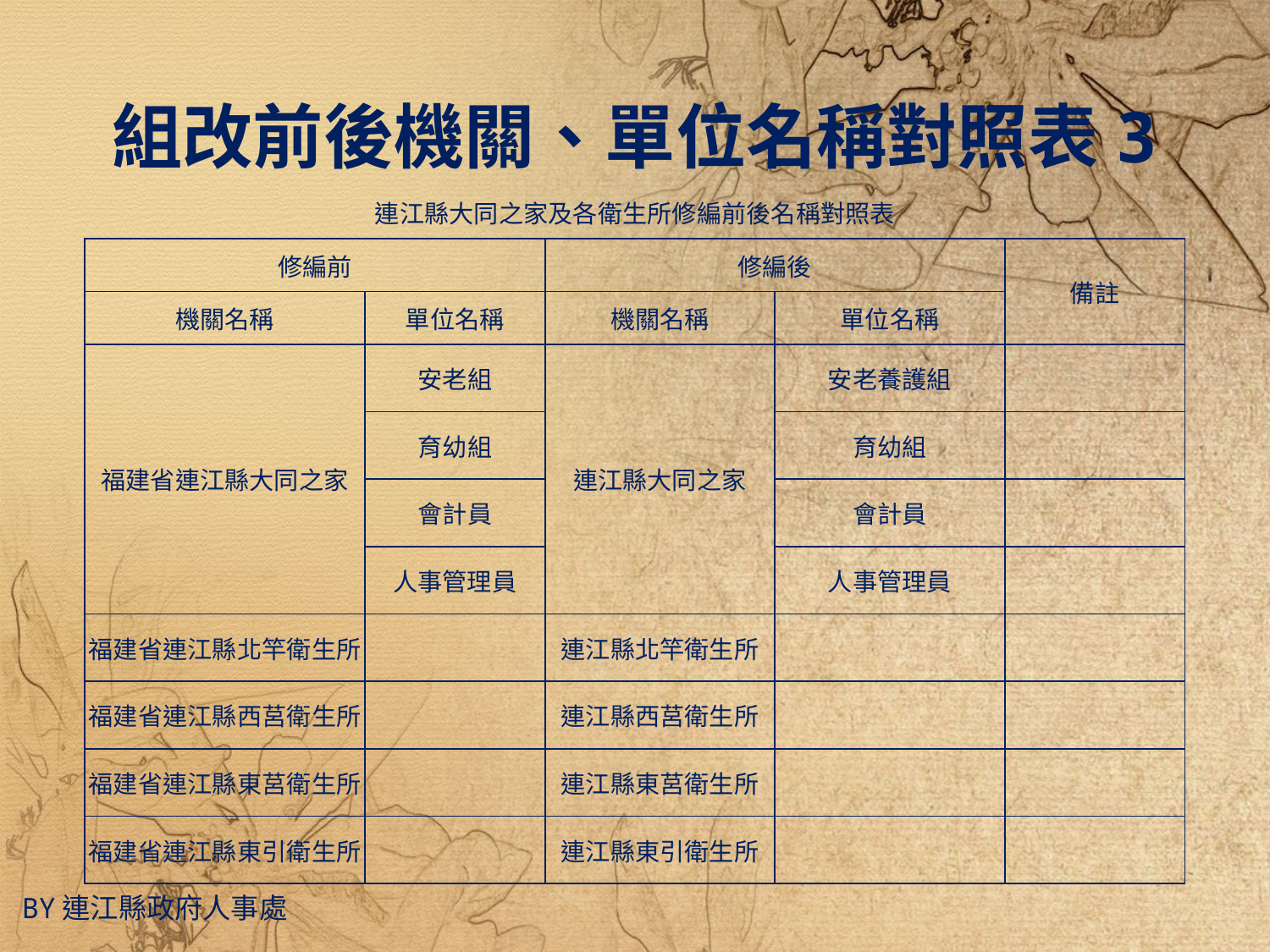

組改前後機關、單位名稱對照表3
| 連江縣大同之家及各衛生所修編前後名稱對照表 |  |  |  |  |
| --- | --- | --- | --- | --- |
| 修編前 |  | 修編後 |  | 備註 |
| 機關名稱 | 單位名稱 | 機關名稱 | 單位名稱 |  |
| 福建省連江縣大同之家 | 安老組 | 連江縣大同之家 | 安老養護組 |  |
|  | 育幼組 |  | 育幼組 |  |
|  | 會計員 |  | 會計員 |  |
|  | 人事管理員 |  | 人事管理員 |  |
| 福建省連江縣北竿衛生所 |  | 連江縣北竿衛生所 |  |  |
| 福建省連江縣西莒衛生所 |  | 連江縣西莒衛生所 |  |  |
| 福建省連江縣東莒衛生所 |  | 連江縣東莒衛生所 |  |  |
| 福建省連江縣東引衛生所 |  | 連江縣東引衛生所 |  |  |
By連江縣政府人事處